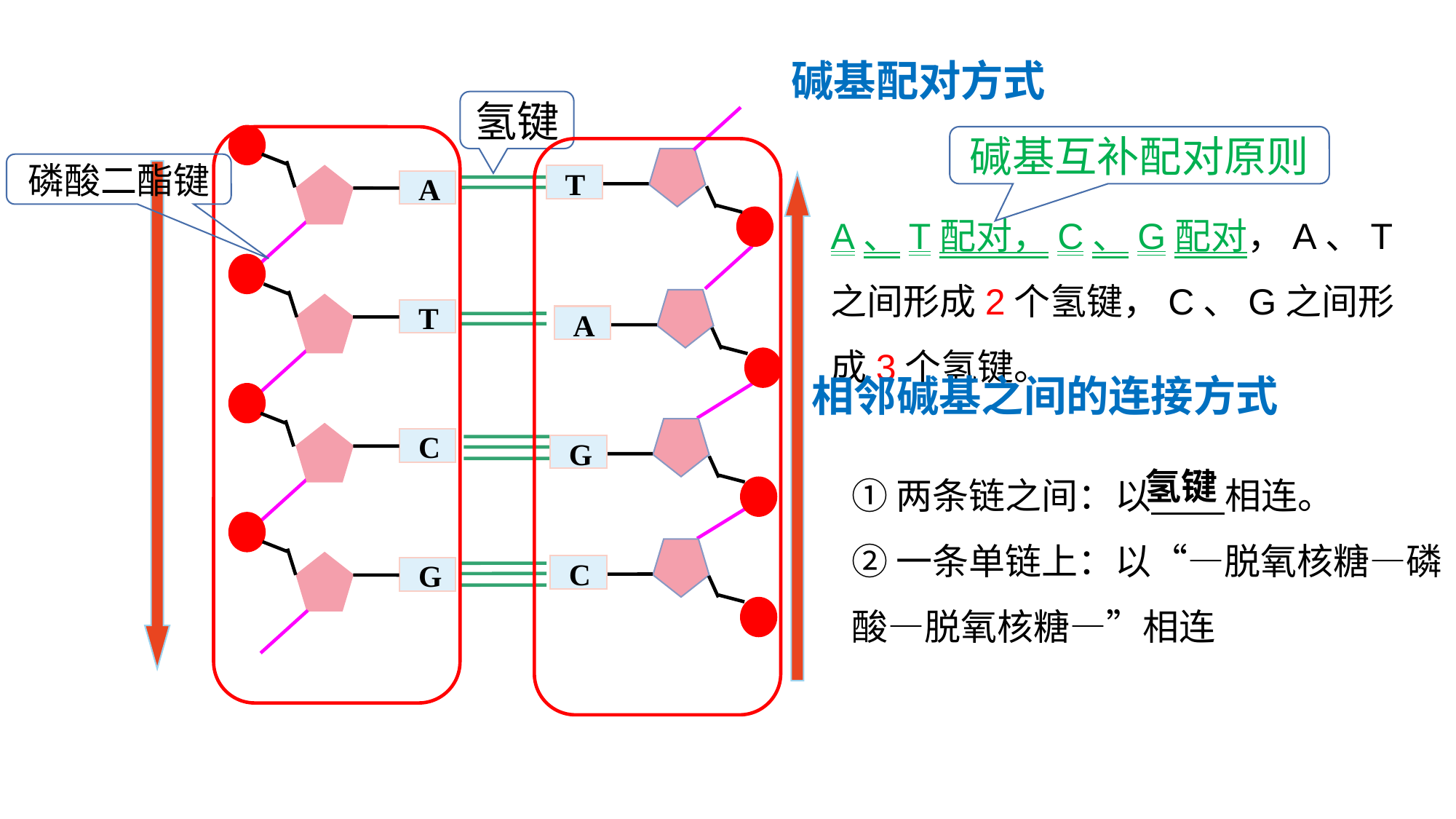

碱基配对方式
氢键

A

碱基互补配对原则

T

磷酸二酯键

A、T配对，C、G配对，A、T之间形成2个氢键，C、G之间形成3个氢键。

T

A

相邻碱基之间的连接方式

C

G

①两条链之间：以         相连。
②一条单链上：以“—脱氧核糖—磷酸—脱氧核糖—”相连
氢键

G

C